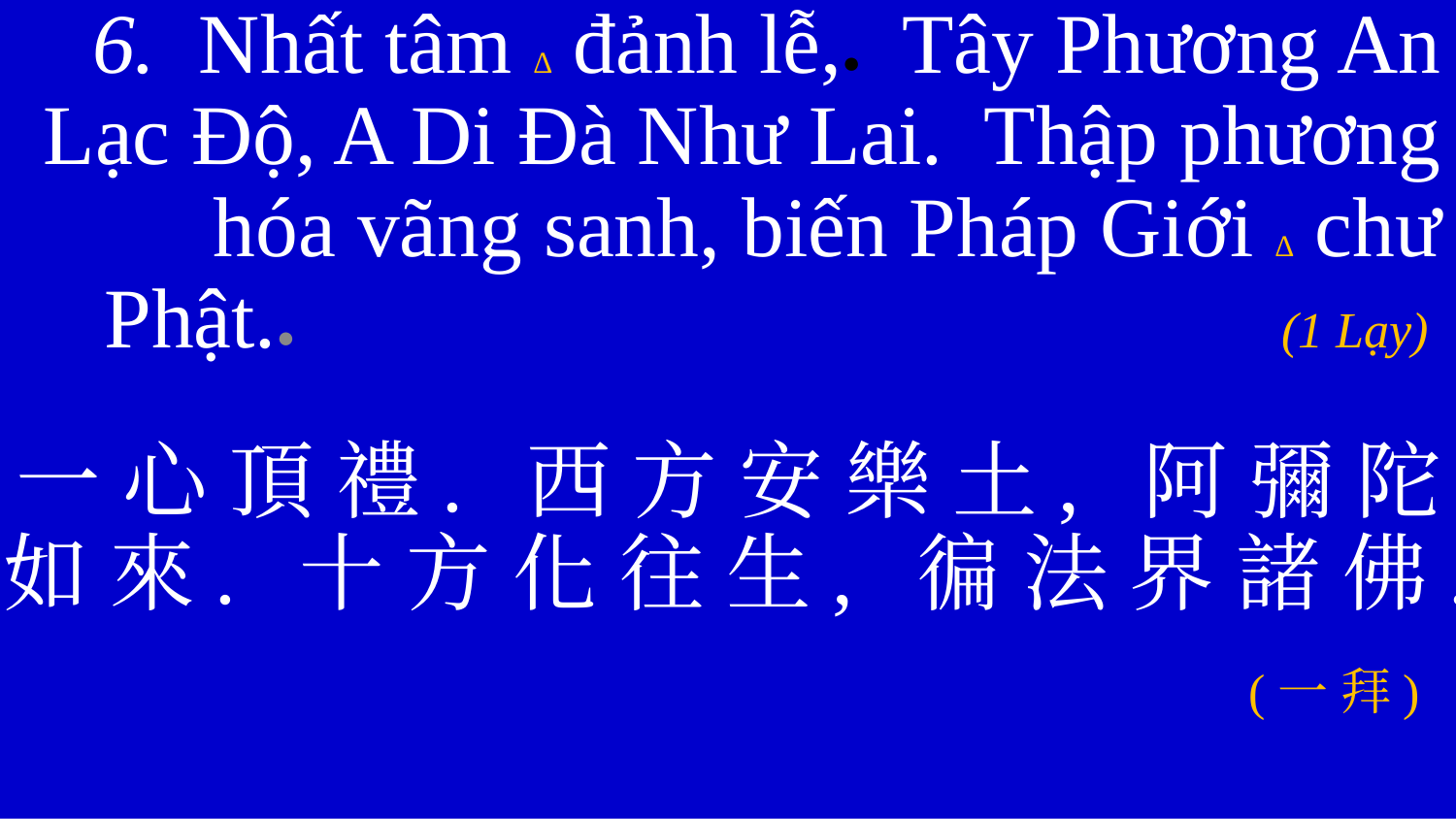

6.  Nhất tâm ∆ đảnh lễ,●  Tây Phương An Lạc Độ, A Di Đà Như Lai.  Thập phương hóa vãng sanh, biến Pháp Giới ∆ chư Phật.●							 (1 Lạy)

一 心 頂 禮.  西 方 安 樂 土,  阿 彌 陀 如 來.  十 方 化 往 生,  徧 法 界 諸 佛.
 (一 拜)